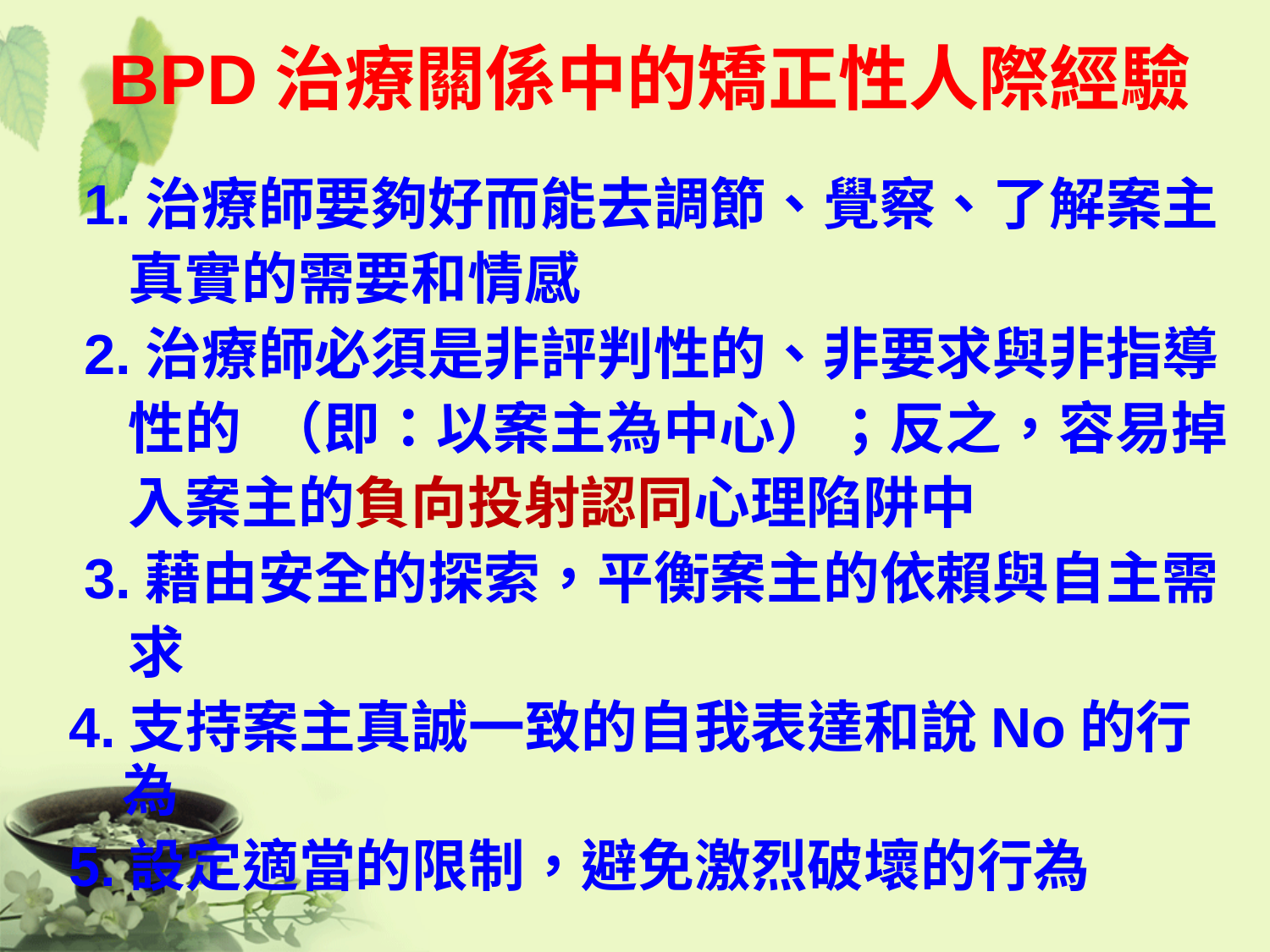

# BPD治療關係中的矯正性人際經驗
   1.治療師要夠好而能去調節、覺察、了解案主
      真實的需要和情感
   2.治療師必須是非評判性的、非要求與非指導
      性的  （即：以案主為中心）；反之，容易掉
      入案主的負向投射認同心理陷阱中
   3.藉由安全的探索，平衡案主的依賴與自主需
      求
  4.支持案主真誠一致的自我表達和說No的行為
  5.設定適當的限制，避免激烈破壞的行為